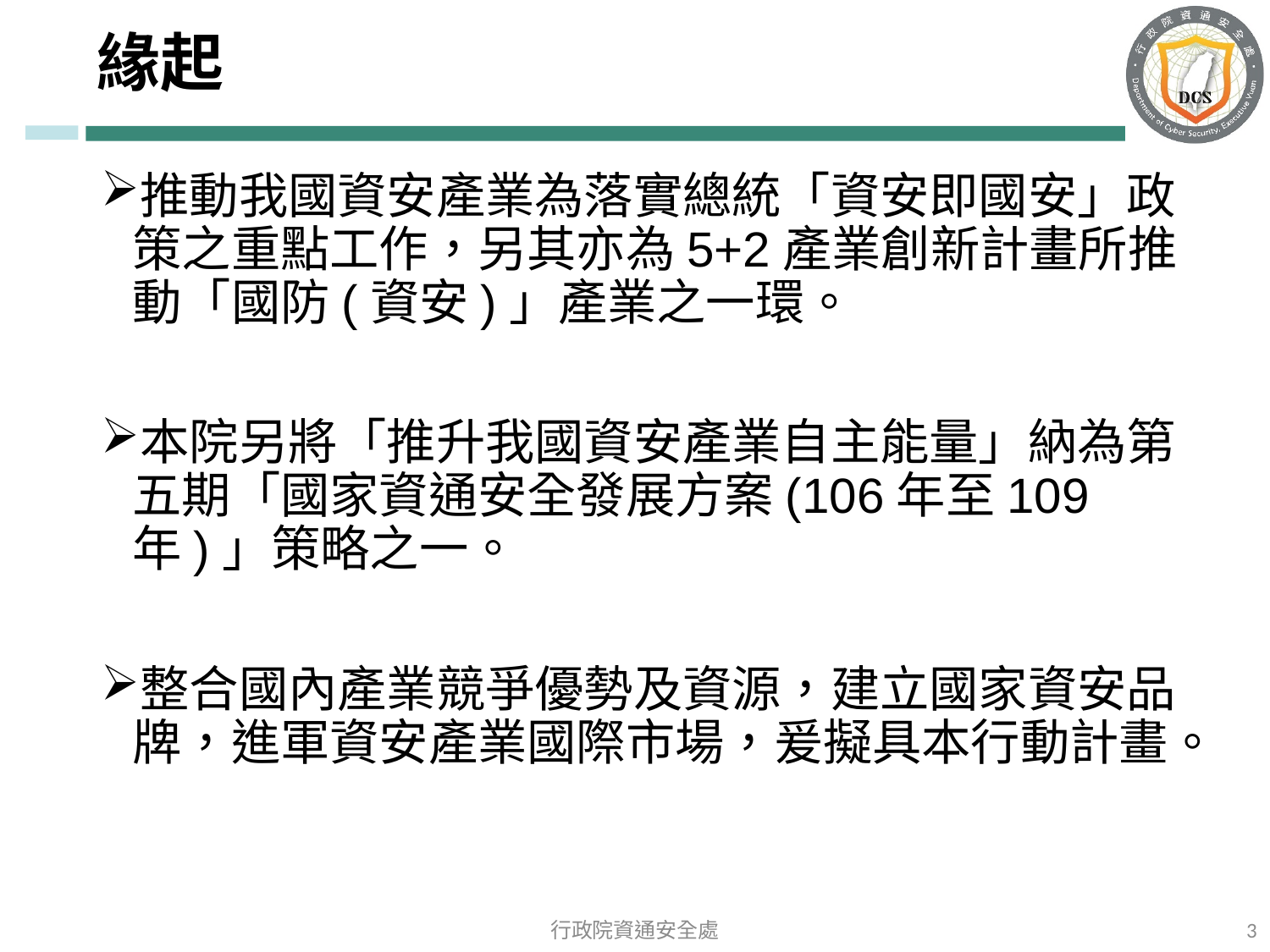

# 緣起
推動我國資安產業為落實總統「資安即國安」政策之重點工作，另其亦為5+2產業創新計畫所推動「國防(資安)」產業之一環。

本院另將「推升我國資安產業自主能量」納為第五期「國家資通安全發展方案(106年至109年)」策略之一。

整合國內產業競爭優勢及資源，建立國家資安品牌，進軍資安產業國際市場，爰擬具本行動計畫。

3
行政院資通安全處